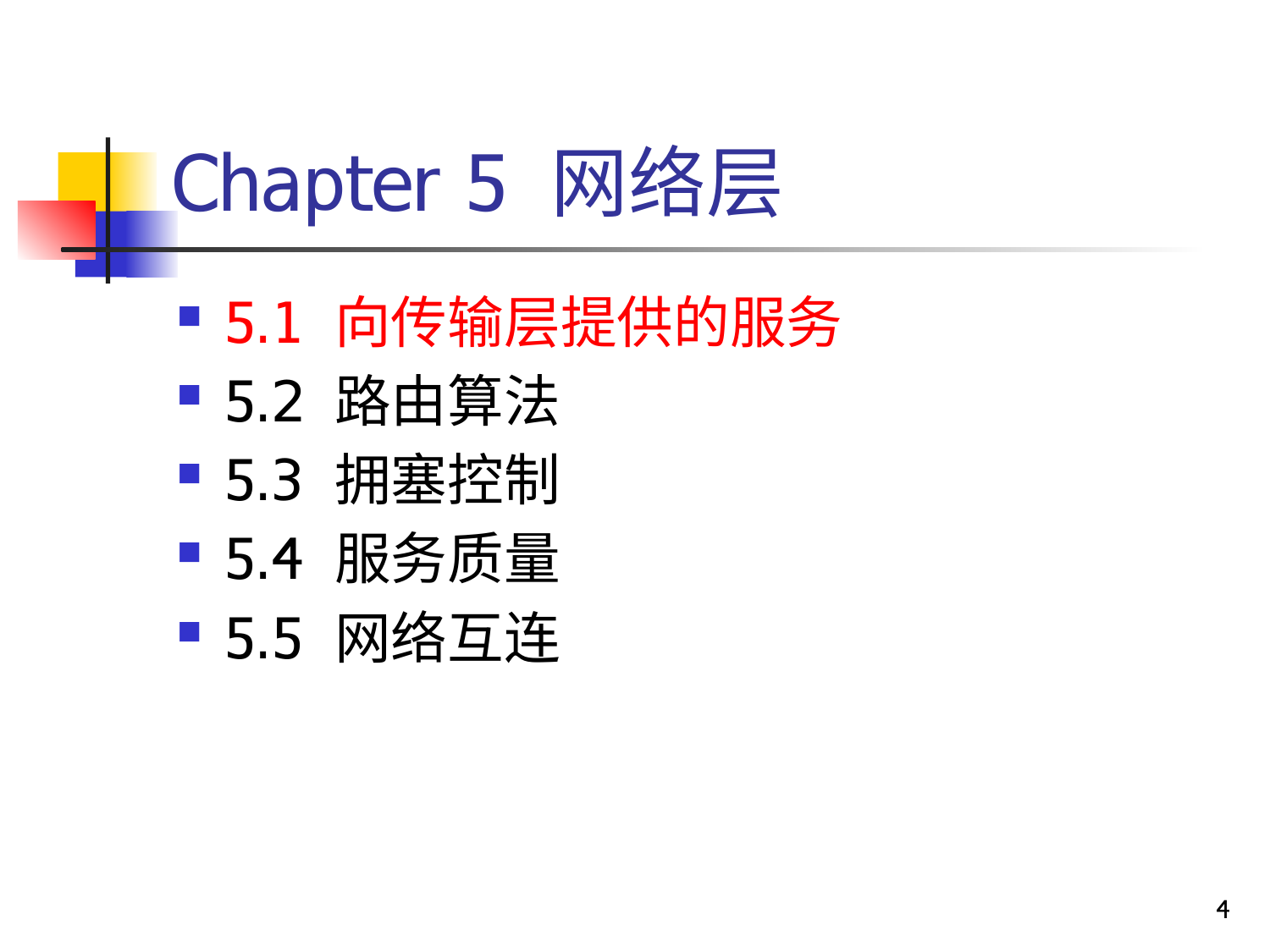

# Chapter 5 网络层
5.1 向传输层提供的服务
5.2 路由算法
5.3 拥塞控制
5.4 服务质量
5.5 网络互连
4